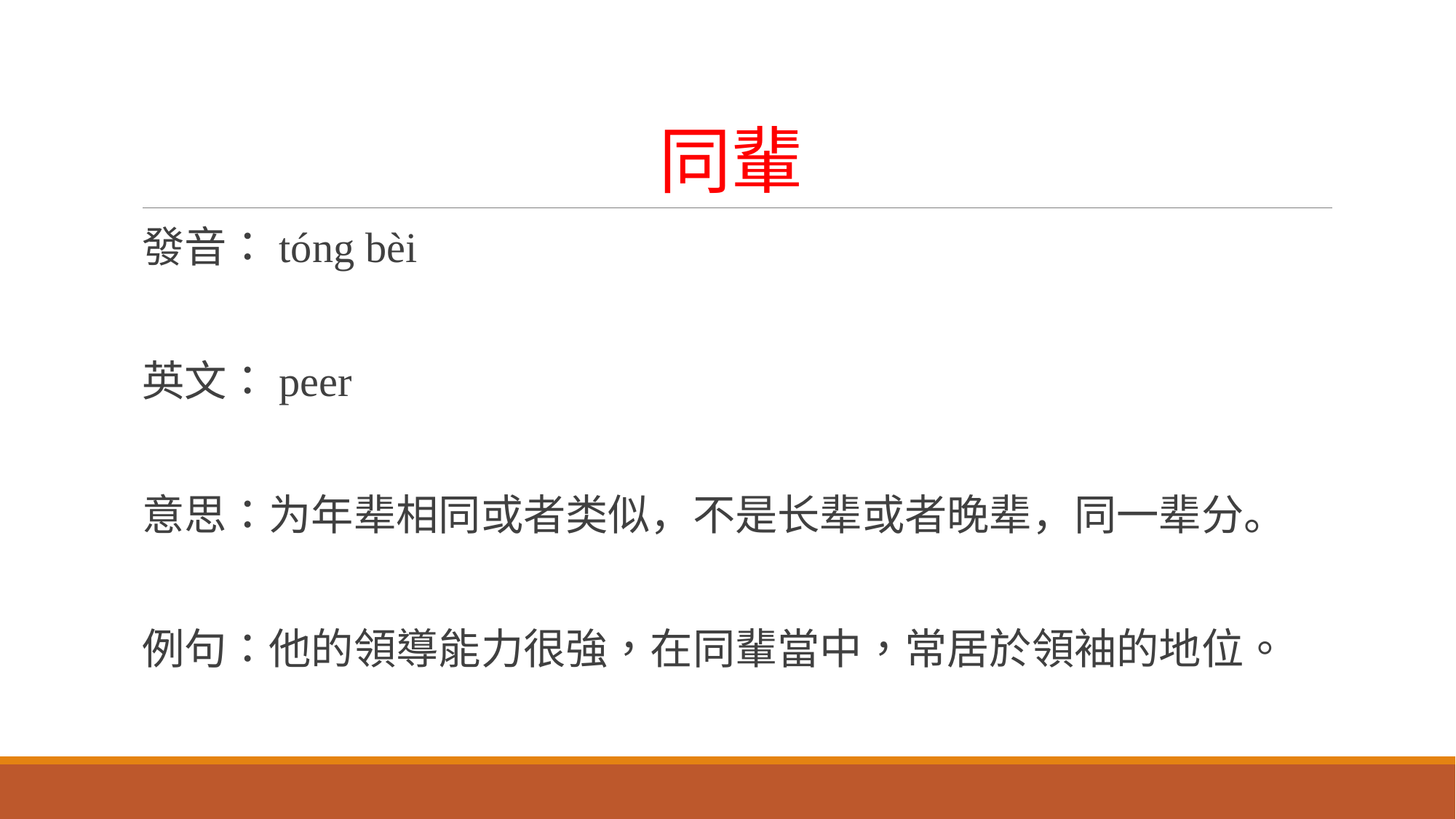

# 同輩
發音：tóng bèi

英文：peer

意思：为年辈相同或者类似，不是长辈或者晚辈，同一辈分。

例句：他的領導能力很強，在同輩當中，常居於領袖的地位。